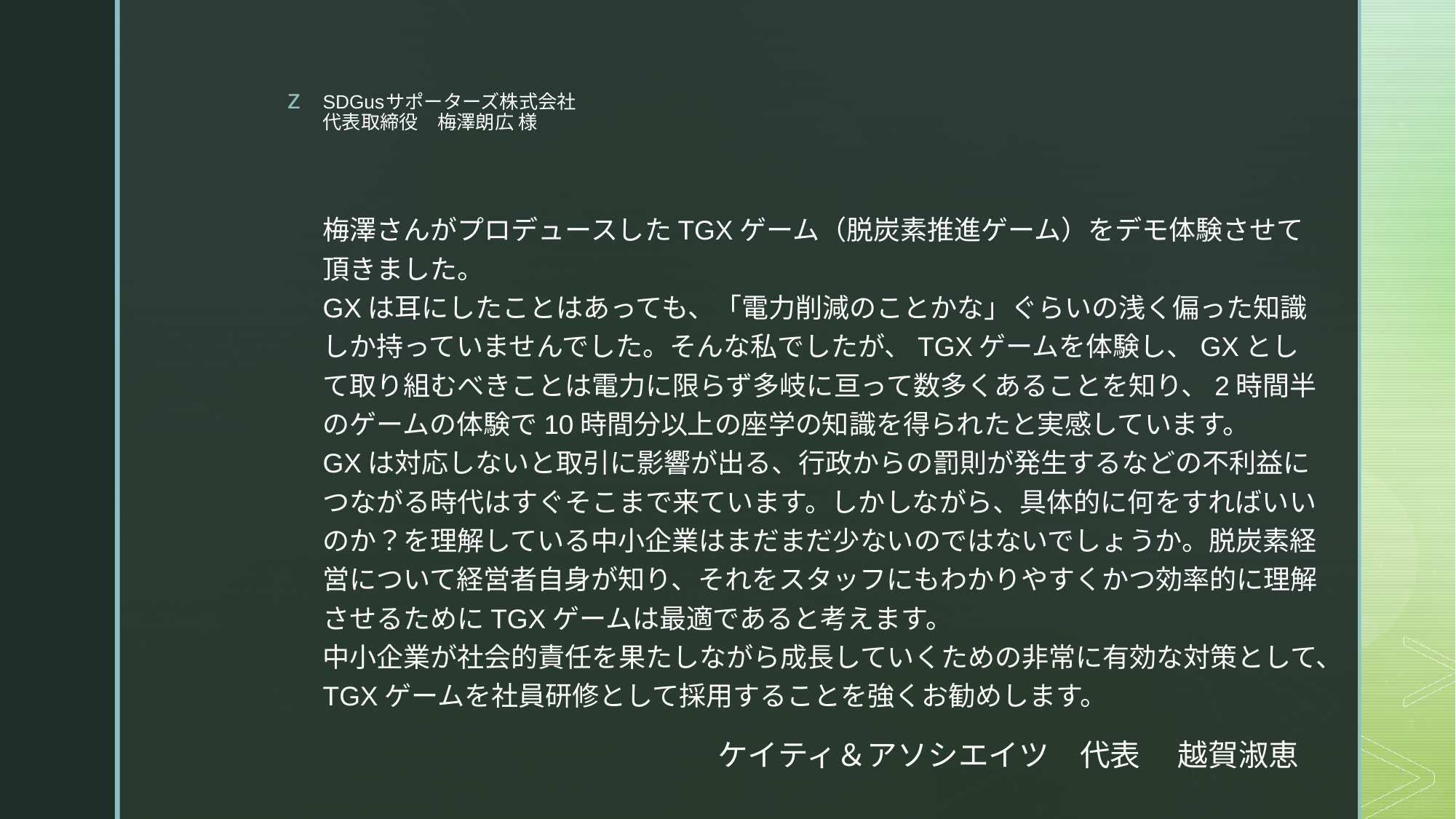

# SDGusサポーターズ株式会社 代表取締役　梅澤朗広 様
梅澤さんがプロデュースしたTGXゲーム（脱炭素推進ゲーム）をデモ体験させて頂きました。
GXは耳にしたことはあっても、「電力削減のことかな」ぐらいの浅く偏った知識しか持っていませんでした。そんな私でしたが、TGXゲームを体験し、GXとして取り組むべきことは電力に限らず多岐に亘って数多くあることを知り、2時間半のゲームの体験で10時間分以上の座学の知識を得られたと実感しています。
GXは対応しないと取引に影響が出る、行政からの罰則が発生するなどの不利益につながる時代はすぐそこまで来ています。しかしながら、具体的に何をすればいいのか？を理解している中小企業はまだまだ少ないのではないでしょうか。脱炭素経営について経営者自身が知り、それをスタッフにもわかりやすくかつ効率的に理解させるためにTGXゲームは最適であると考えます。
中小企業が社会的責任を果たしながら成長していくための非常に有効な対策として、TGXゲームを社員研修として採用することを強くお勧めします。
ケイティ＆アソシエイツ　代表 　越賀淑恵